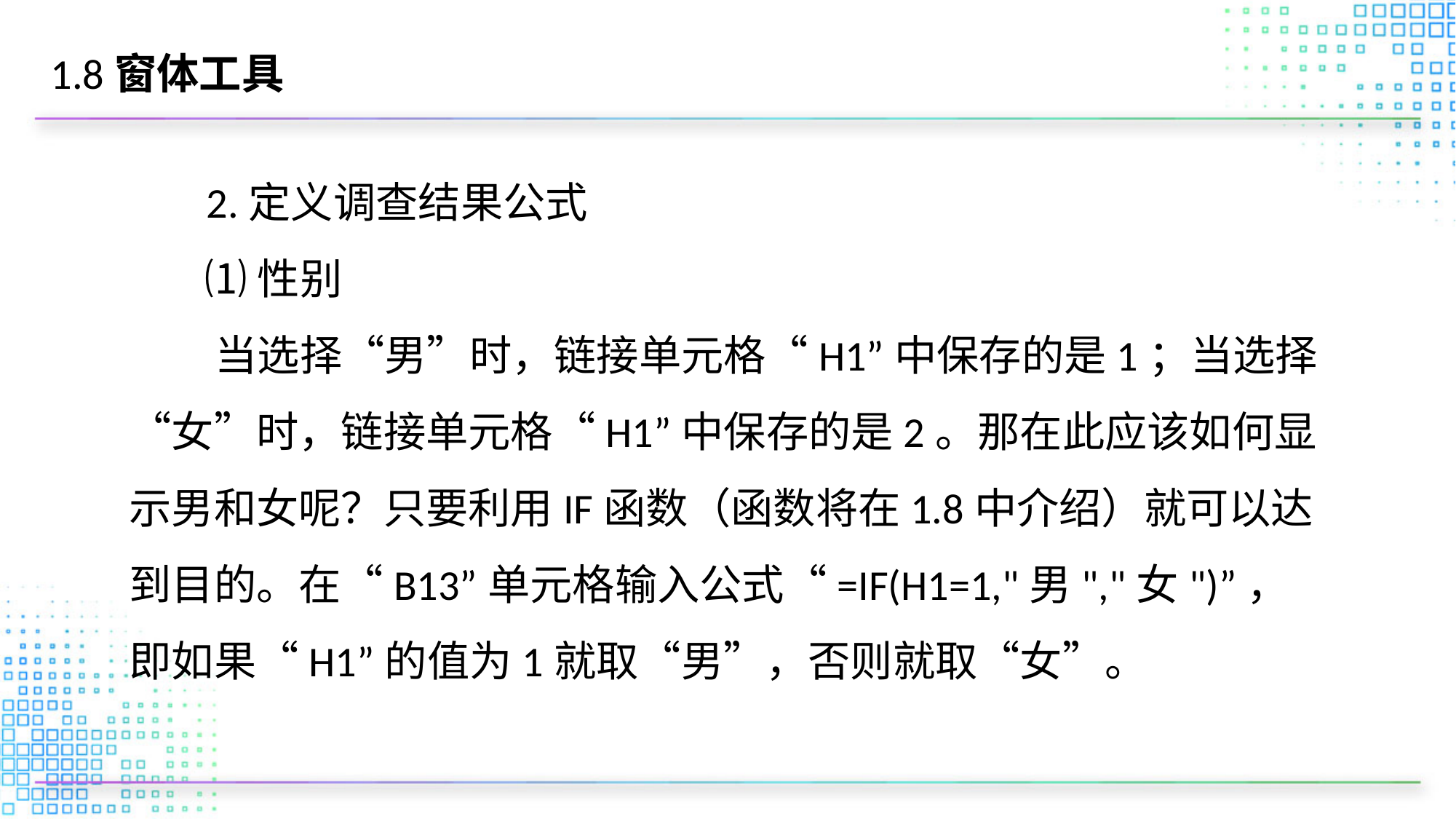

# 1.8窗体工具
        2.定义调查结果公式
        ⑴性别
        当选择“男”时，链接单元格“H1”中保存的是1；当选择“女”时，链接单元格“H1”中保存的是2。那在此应该如何显示男和女呢？只要利用IF函数（函数将在1.8中介绍）就可以达到目的。在“B13”单元格输入公式“=IF(H1=1,"男","女")”，即如果“H1”的值为1就取“男”，否则就取“女”。